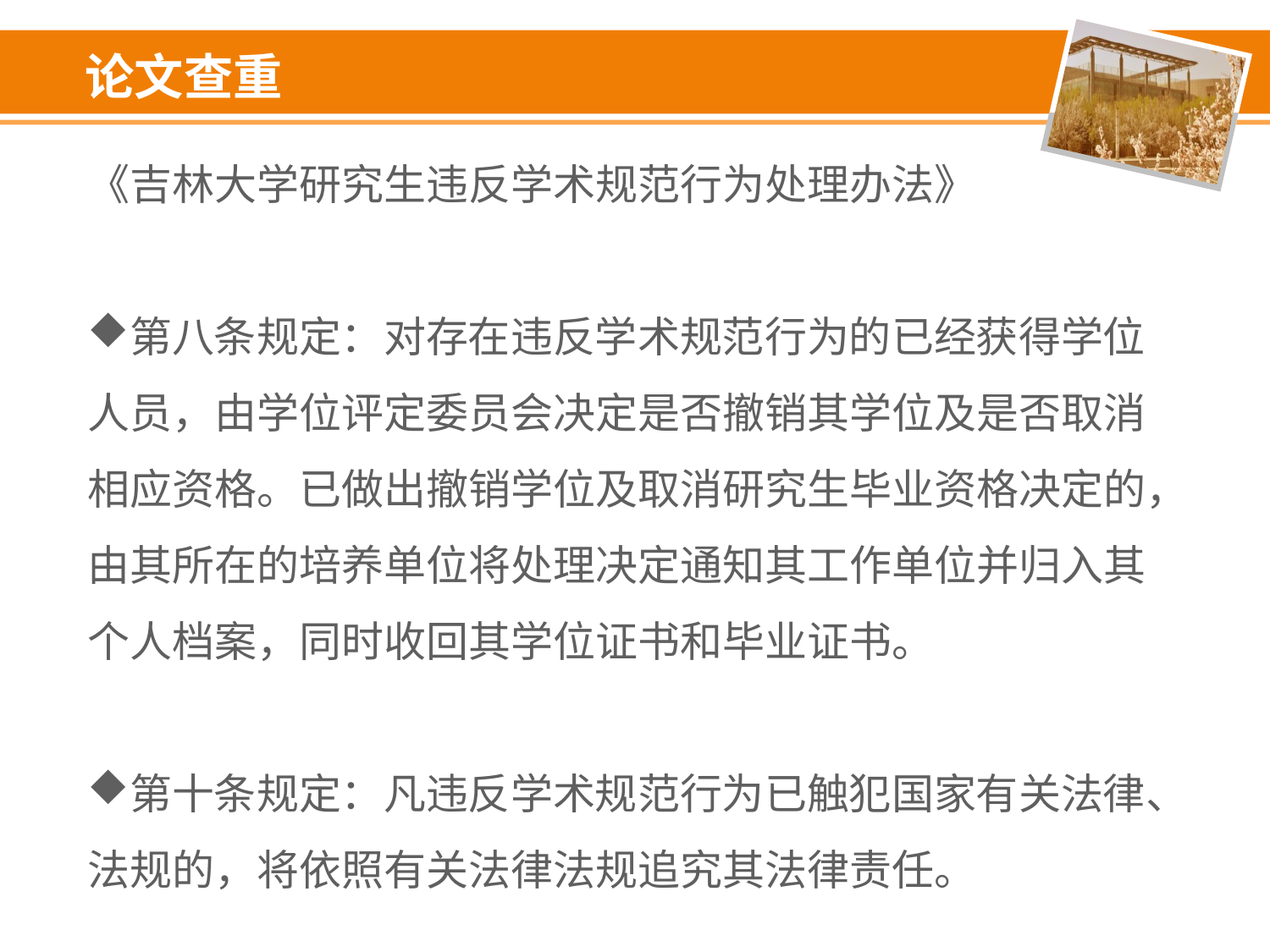

# 论文查重
《吉林大学研究生违反学术规范行为处理办法》

第八条规定：对存在违反学术规范行为的已经获得学位人员，由学位评定委员会决定是否撤销其学位及是否取消相应资格。已做出撤销学位及取消研究生毕业资格决定的，由其所在的培养单位将处理决定通知其工作单位并归入其个人档案，同时收回其学位证书和毕业证书。

第十条规定：凡违反学术规范行为已触犯国家有关法律、法规的，将依照有关法律法规追究其法律责任。